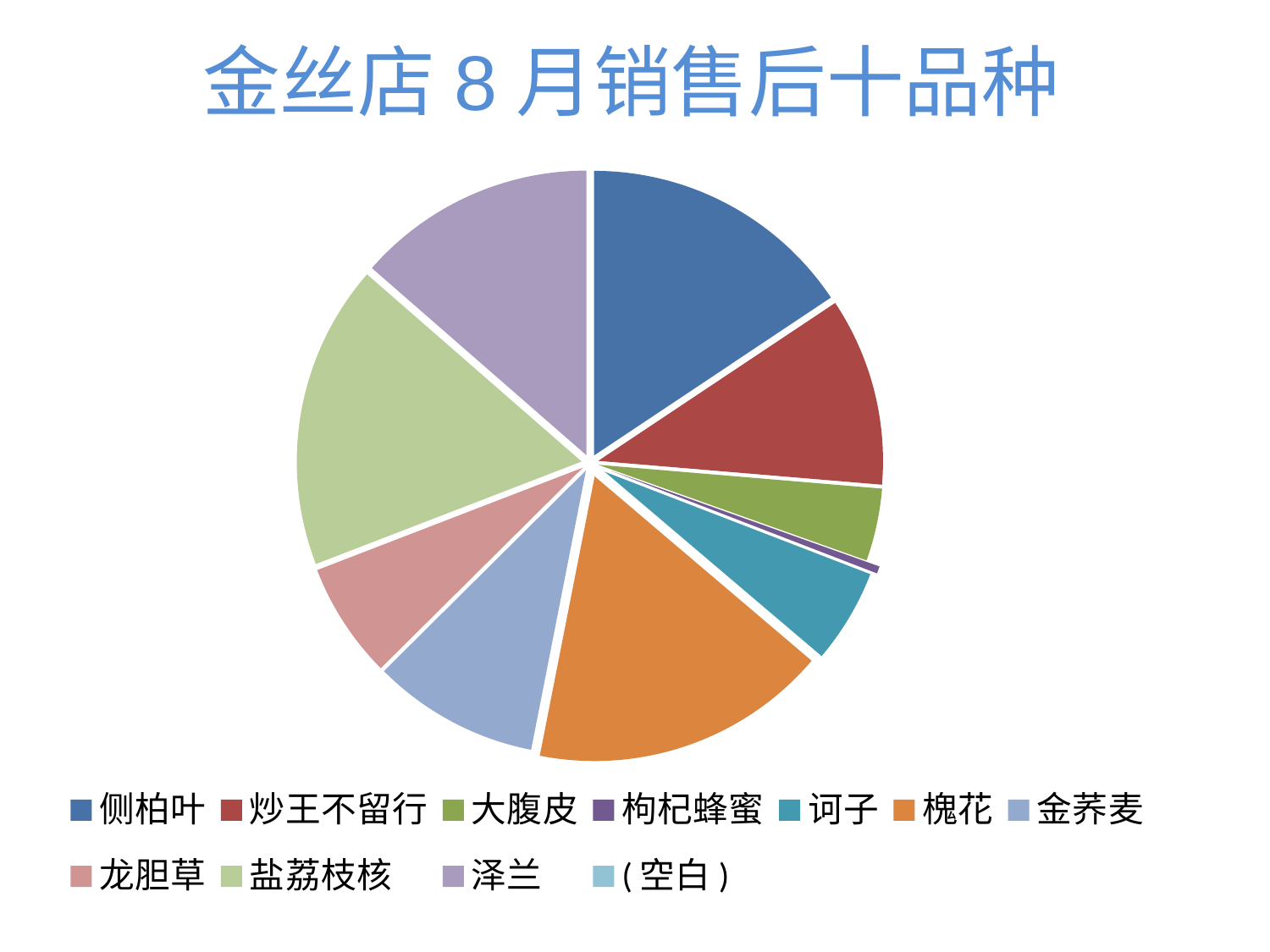

### Chart

| Category | 汇总 |
|---|---|
| 侧柏叶 | 0.38000000000000006 |
| 炒王不留行 | 0.26 |
| 大腹皮 | 0.1 |
| 枸杞蜂蜜 | 0.010000000000000002 |
| 诃子 | 0.13 |
| 槐花 | 0.41000000000000003 |
| 金荞麦 | 0.23 |
| 龙胆草 | 0.16 |
| 盐荔枝核 | 0.42000000000000004 |
| 泽兰 | 0.33000000000000007 |
| (空白) | None |
# 金丝店8月销售后十品种